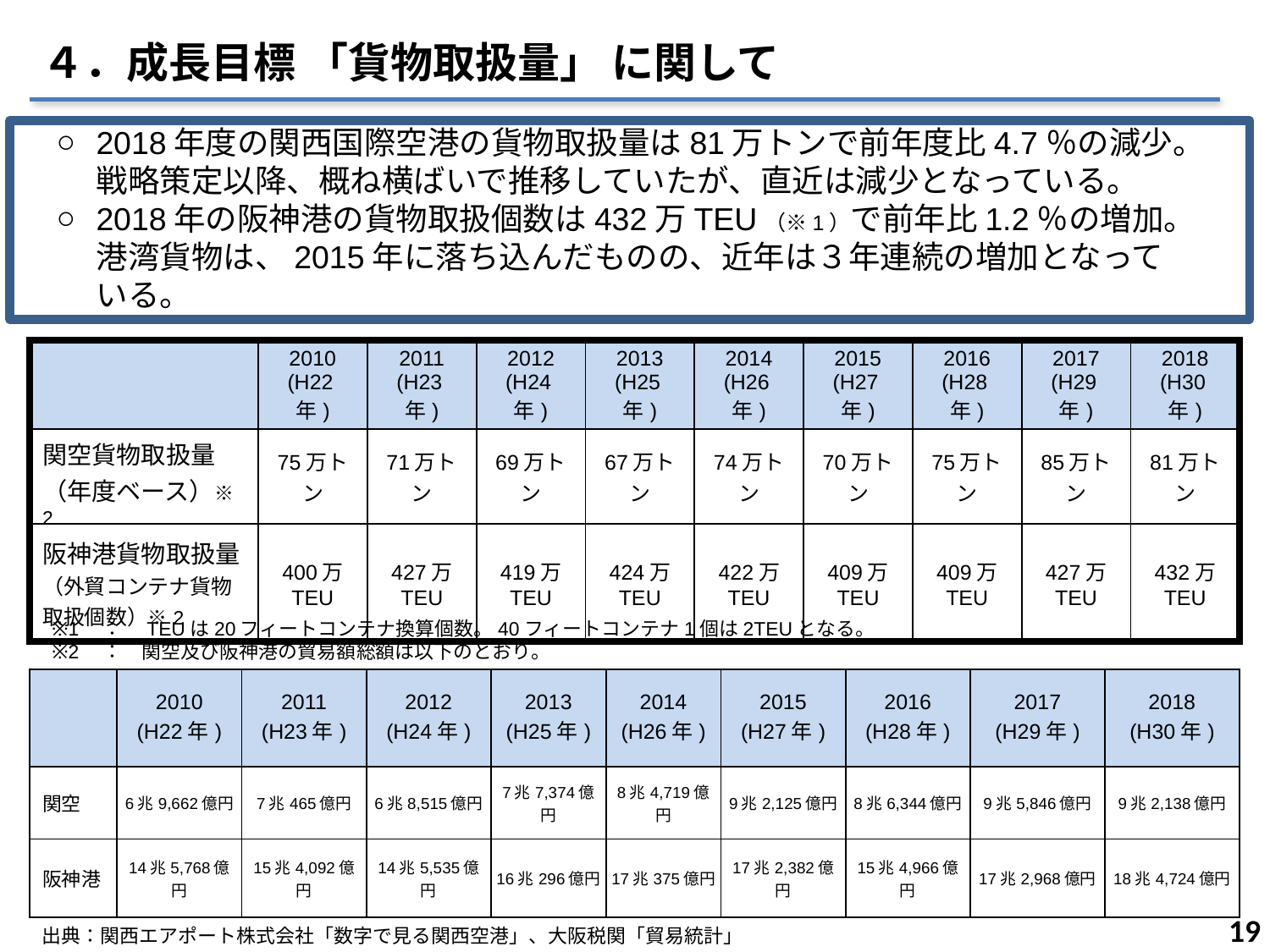

４．成長目標 「貨物取扱量」 に関して

2018年度の関西国際空港の貨物取扱量は81万トンで前年度比4.7％の減少。戦略策定以降、概ね横ばいで推移していたが、直近は減少となっている。
2018年の阪神港の貨物取扱個数は432万TEU（※1）で前年比1.2％の増加。港湾貨物は、2015年に落ち込んだものの、近年は３年連続の増加となっている。

|  | 2010 (H22年) | 2011 (H23年) | 2012 (H24年) | 2013 (H25年) | 2014 (H26年) | 2015 (H27年) | 2016 (H28年) | 2017 (H29年) | 2018 (H30年) |
| --- | --- | --- | --- | --- | --- | --- | --- | --- | --- |
| 関空貨物取扱量 （年度ベース）※2 | 75万トン | 71万トン | 69万トン | 67万トン | 74万トン | 70万トン | 75万トン | 85万トン | 81万トン |
| 阪神港貨物取扱量 （外貿コンテナ貨物取扱個数）※2 | 400万 TEU | 427万 TEU | 419万 TEU | 424万 TEU | 422万 TEU | 409万 TEU | 409万 TEU | 427万 TEU | 432万 TEU |
※1　：　TEUは20フィートコンテナ換算個数。40フィートコンテナ1個は2TEUとなる。
※2　：　関空及び阪神港の貿易額総額は以下のとおり。
|  | 2010 (H22年) | 2011 (H23年) | 2012 (H24年) | 2013 (H25年) | 2014 (H26年) | 2015 (H27年) | 2016 (H28年) | 2017 (H29年) | 2018 (H30年) |
| --- | --- | --- | --- | --- | --- | --- | --- | --- | --- |
| 関空 | 6兆9,662億円 | 7兆465億円 | 6兆8,515億円 | 7兆7,374億円 | 8兆4,719億円 | 9兆2,125億円 | 8兆6,344億円 | 9兆5,846億円 | 9兆2,138億円 |
| 阪神港 | 14兆5,768億円 | 15兆4,092億円 | 14兆5,535億円 | 16兆296億円 | 17兆375億円 | 17兆2,382億円 | 15兆4,966億円 | 17兆2,968億円 | 18兆4,724億円 |
19
出典：関西エアポート株式会社「数字で見る関西空港」、大阪税関「貿易統計」